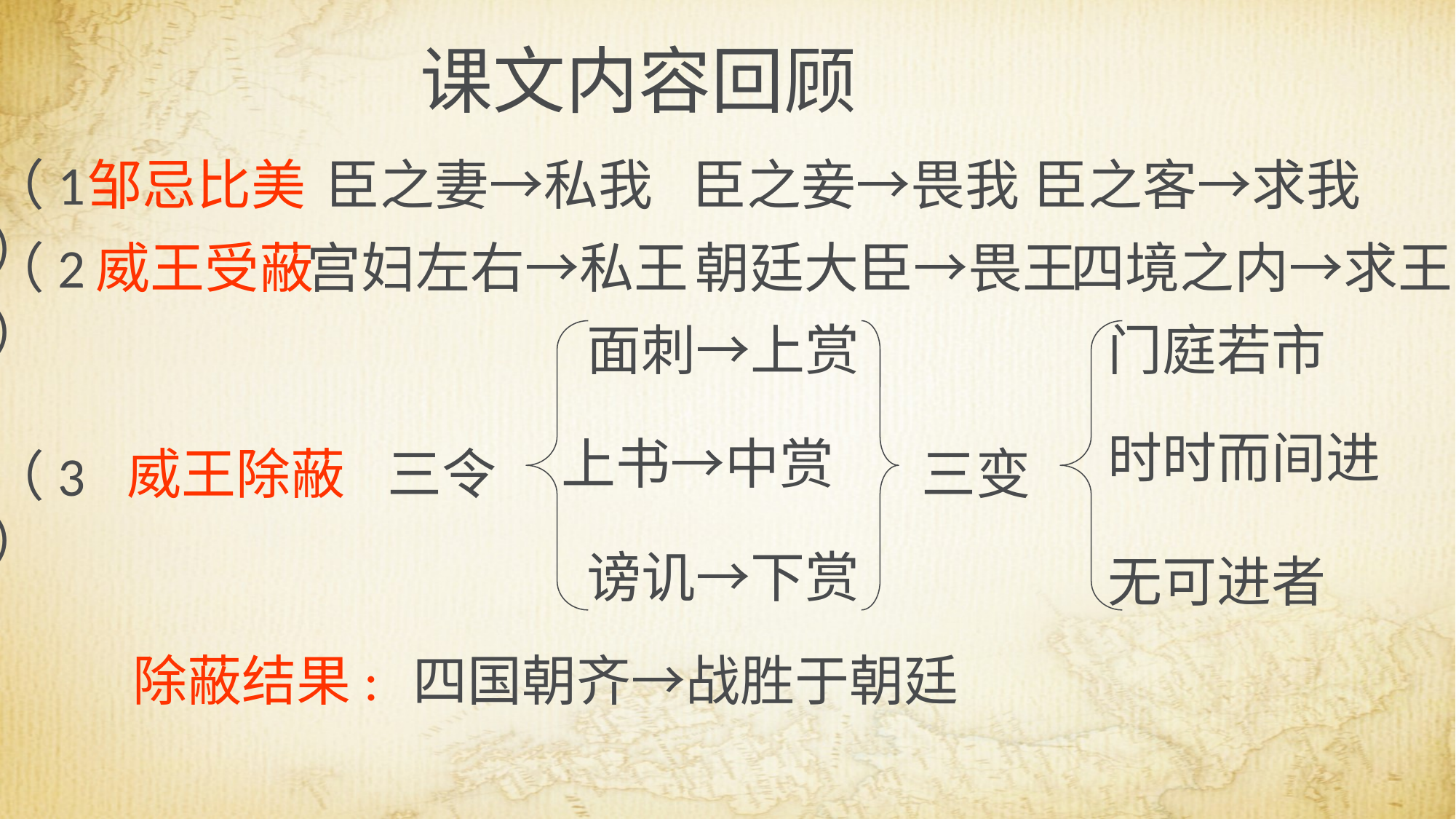

课文内容回顾
（1）
邹忌比美
臣之妻→私我
臣之妾→畏我
臣之客→求我
（2）
威王受蔽
宫妇左右→私王
朝廷大臣→畏王
四境之内→求王
面刺→上赏
门庭若市

时时而间进
上书→中赏
三令
三变
谤讥→下赏
无可进者
威王除蔽
（3）
除蔽结果:
四国朝齐→战胜于朝廷